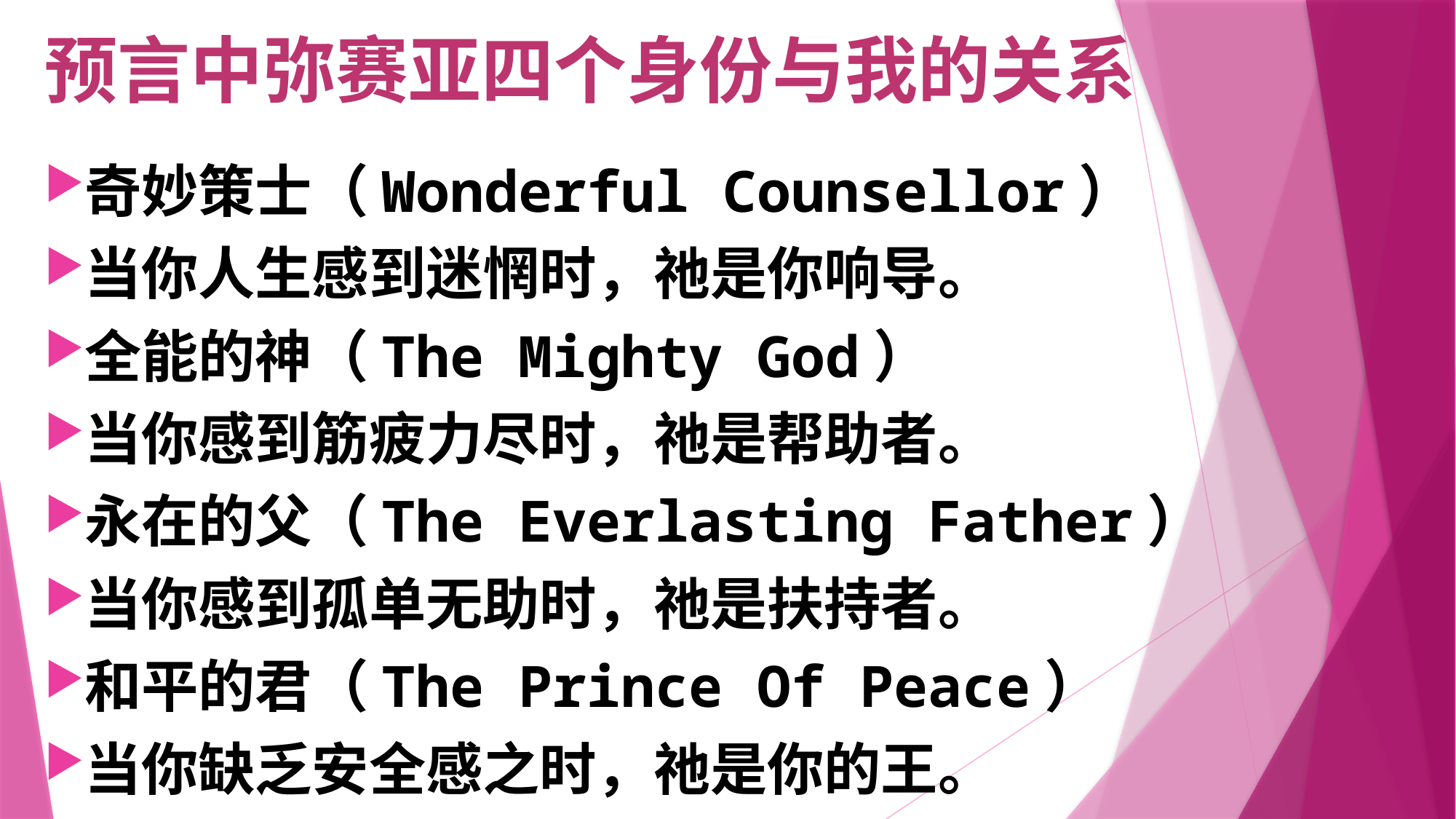

# 预言中弥赛亚四个身份与我的关系
奇妙策士（Wonderful Counsellor）
当你人生感到迷惘时，祂是你响导。
全能的神（The Mighty God）
当你感到筋疲力尽时，祂是帮助者。
永在的父（The Everlasting Father）
当你感到孤单无助时，祂是扶持者。
和平的君（The Prince Of Peace）
当你缺乏安全感之时，祂是你的王。